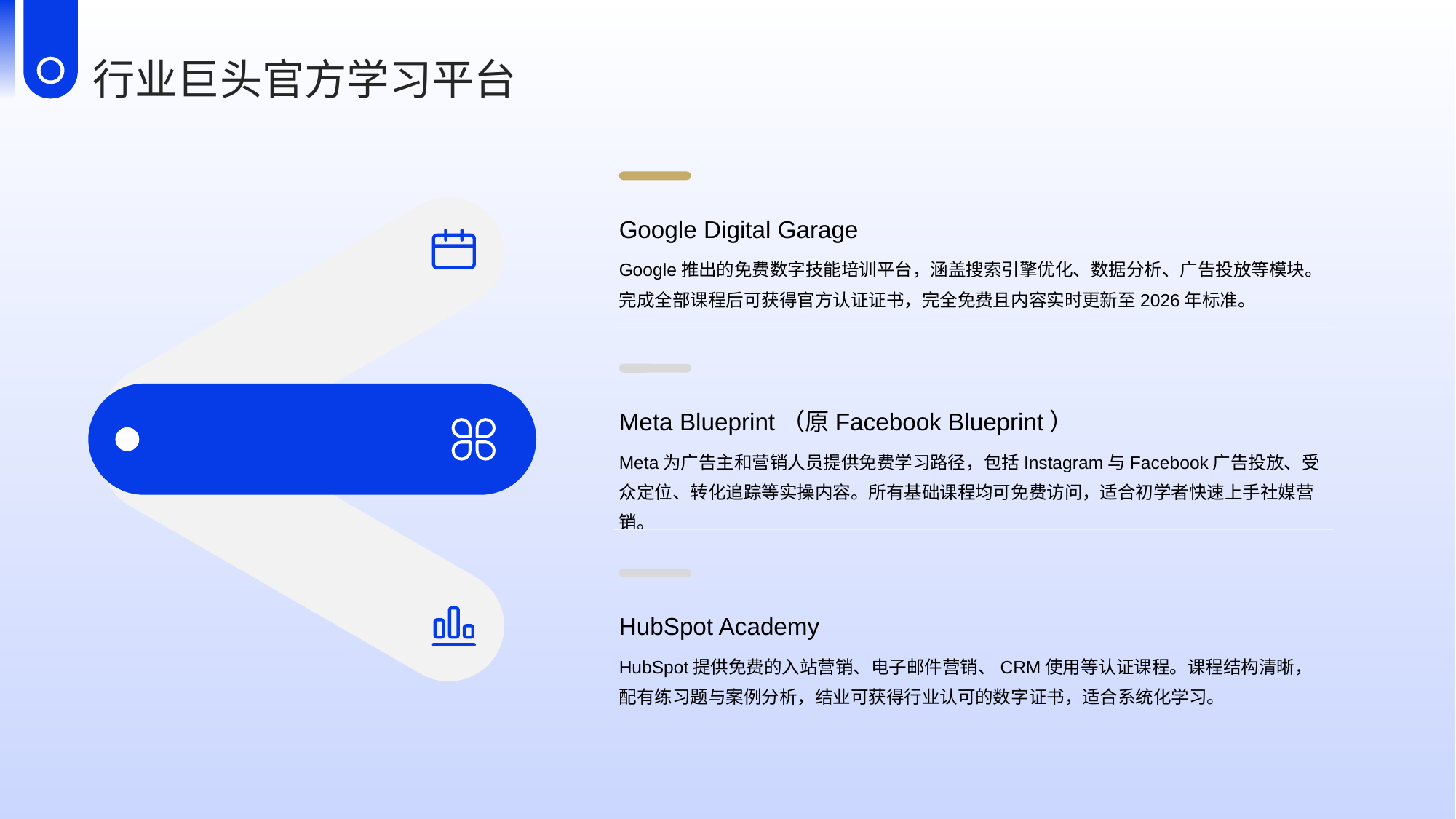

行业巨头官方学习平台

Google Digital Garage

Google推出的免费数字技能培训平台，涵盖搜索引擎优化、数据分析、广告投放等模块。完成全部课程后可获得官方认证证书，完全免费且内容实时更新至2026年标准。

Meta Blueprint（原Facebook Blueprint）

Meta为广告主和营销人员提供免费学习路径，包括Instagram与Facebook广告投放、受众定位、转化追踪等实操内容。所有基础课程均可免费访问，适合初学者快速上手社媒营销。

HubSpot Academy

HubSpot提供免费的入站营销、电子邮件营销、CRM使用等认证课程。课程结构清晰，配有练习题与案例分析，结业可获得行业认可的数字证书，适合系统化学习。